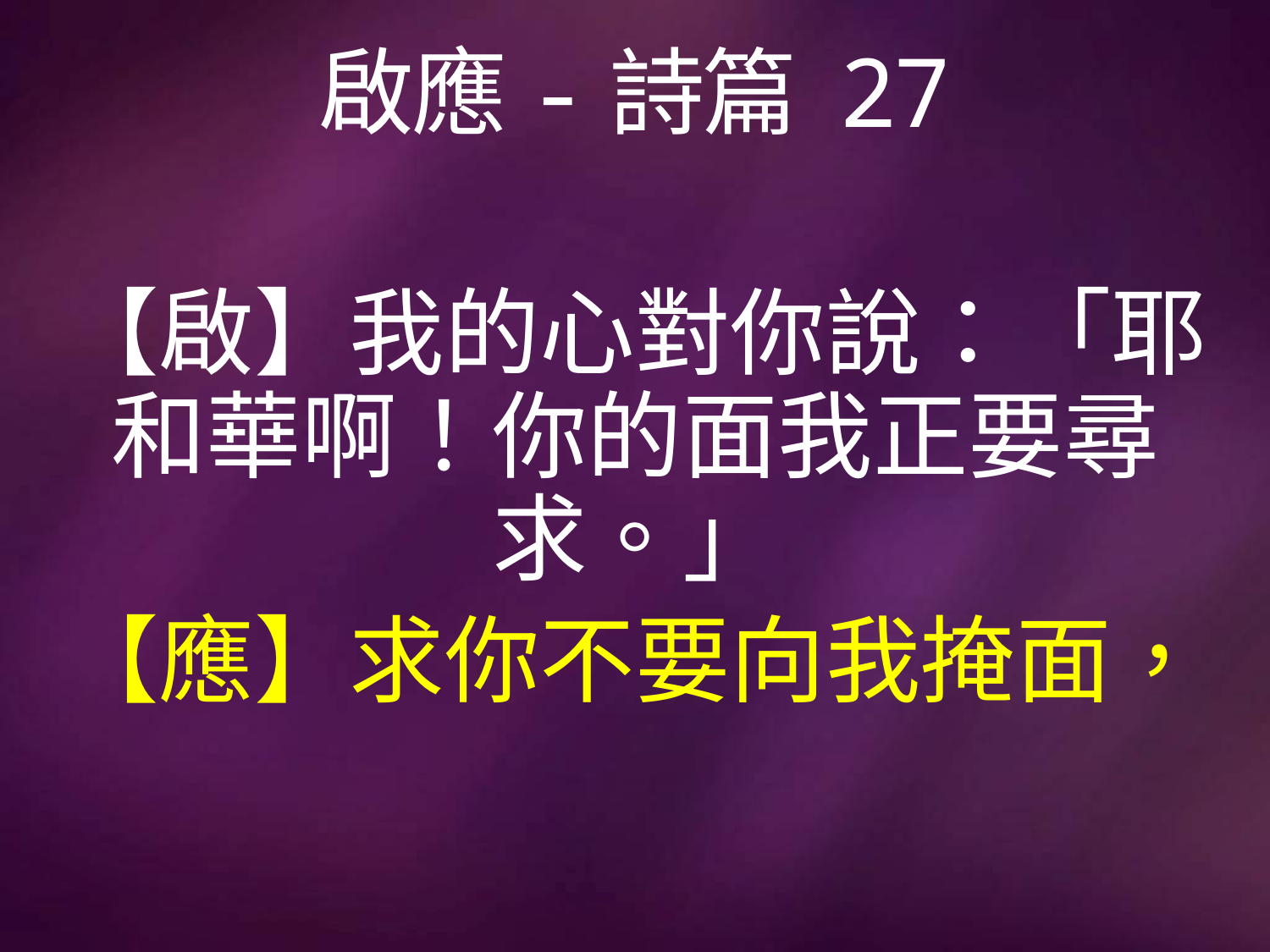

# 啟應-詩篇 27
【啟】我的心對你說：「耶和華啊！你的面我正要尋求。」
【應】求你不要向我掩面，